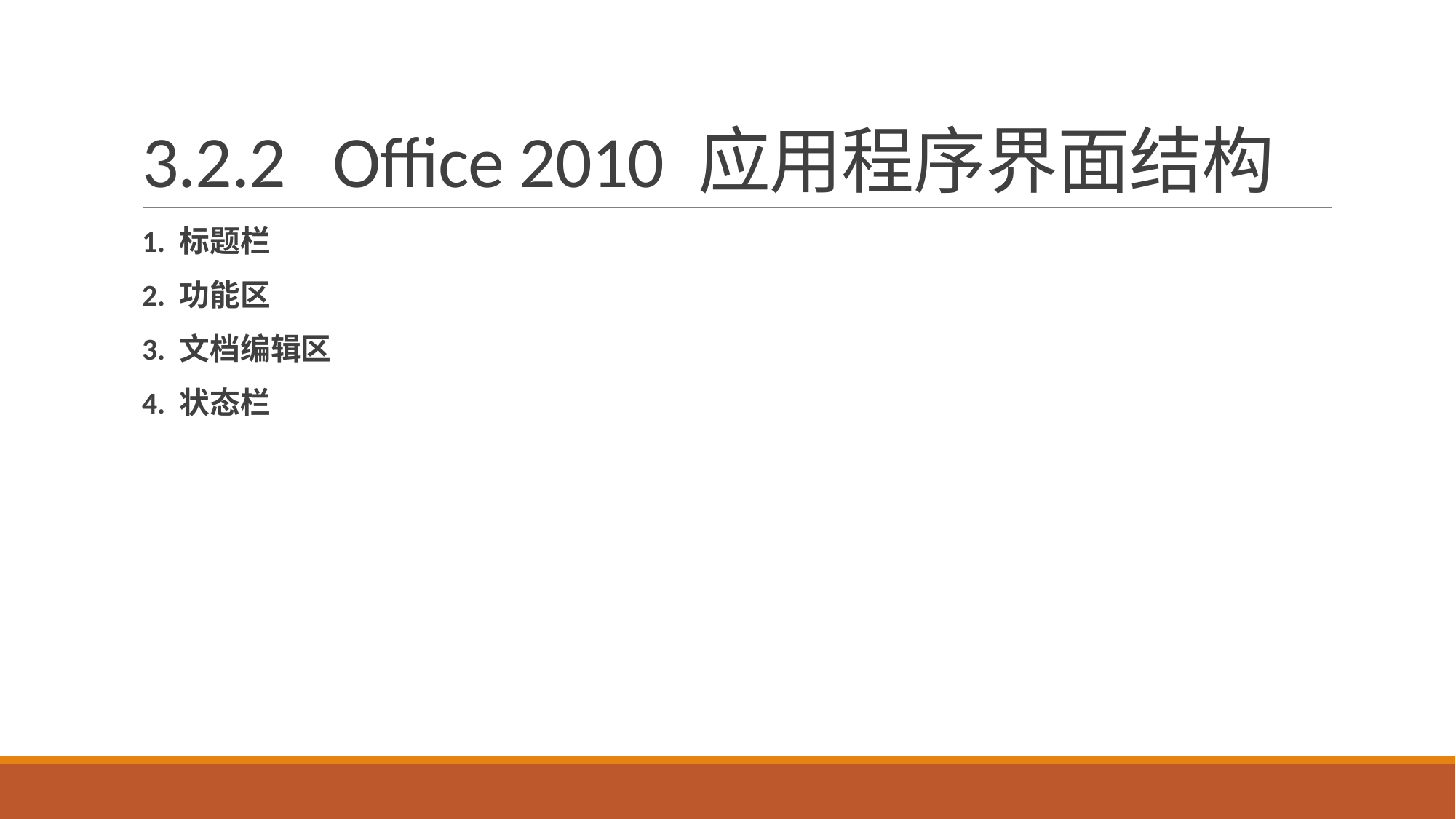

# 3.2.2   Office 2010 应用程序界面结构
1. 标题栏
2. 功能区
3. 文档编辑区
4. 状态栏